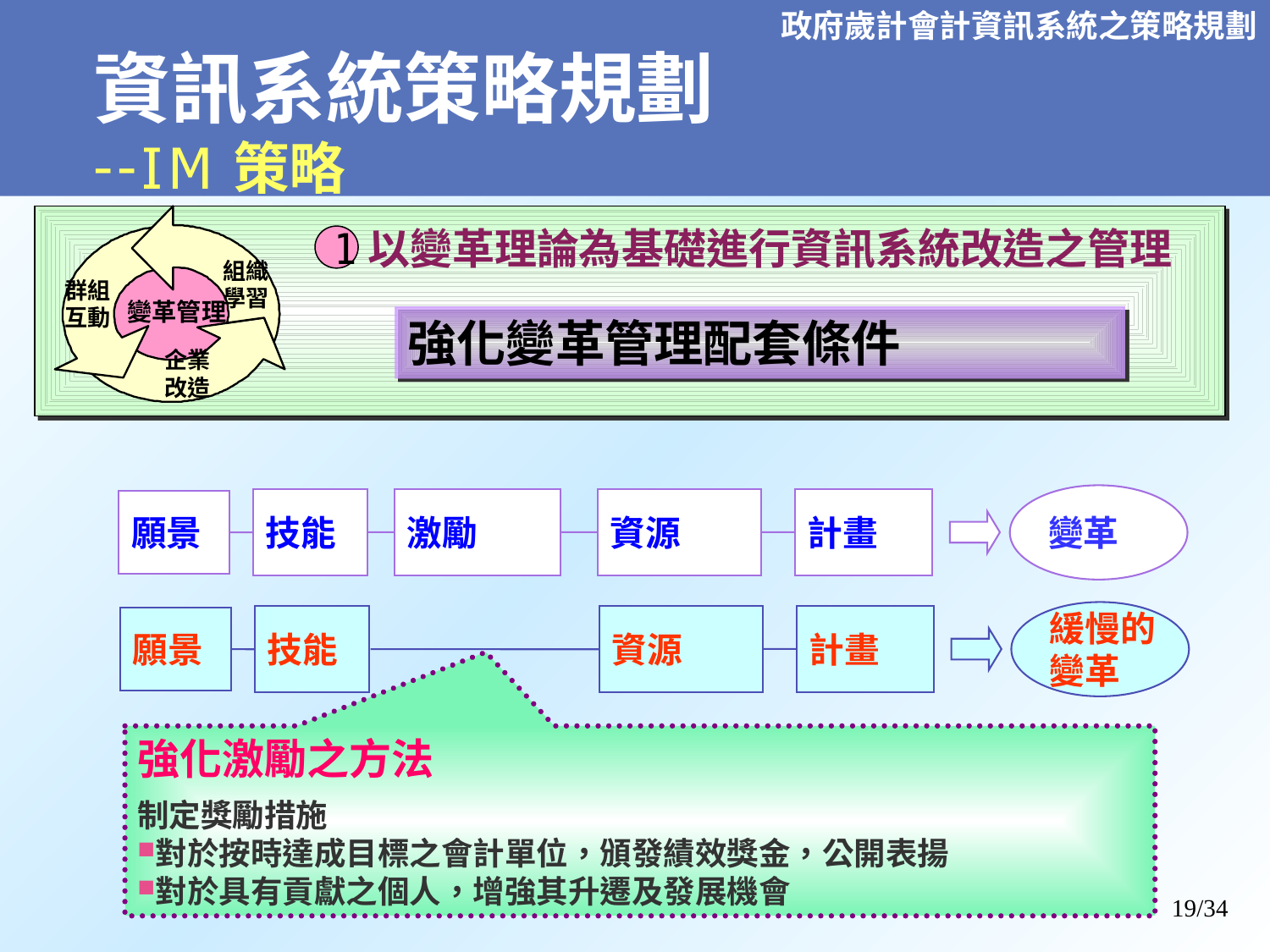

# 資訊系統策略規劃 --IM策略

以變革理論為基礎進行資訊系統改造之管理
1

組織
學習

  變革管理

群組
互動

強化變革管理配套條件

企業
改造
變革
技能
激勵
資源
計畫
願景

緩慢的
變革
技能
資源
計畫
願景

強化激勵之方法
制定獎勵措施
對於按時達成目標之會計單位，頒發績效獎金，公開表揚
對於具有貢獻之個人，增強其升遷及發展機會
19/34